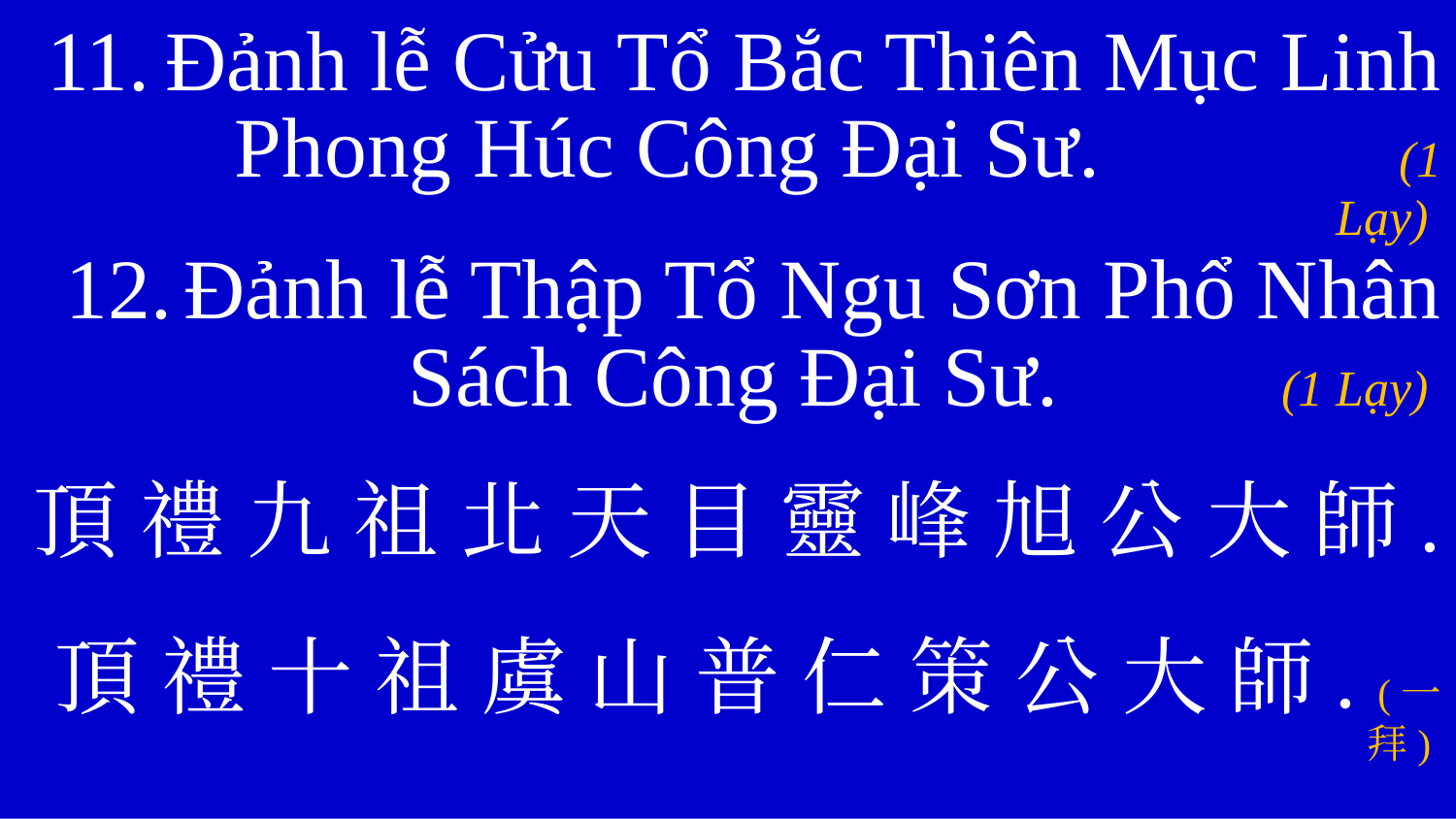

Đảnh lễ Cửu Tổ Bắc Thiên Mục Linh Phong Húc Công Đại Sư. 		(1 Lạy)
Đảnh lễ Thập Tổ Ngu Sơn Phổ Nhân Sách Công Đại Sư. 		(1 Lạy)

頂 禮 九 祖 北 天 目 靈 峰 旭 公 大 師.

頂 禮 十 祖 虞 山 普 仁 策 公 大 師. (一 拜)